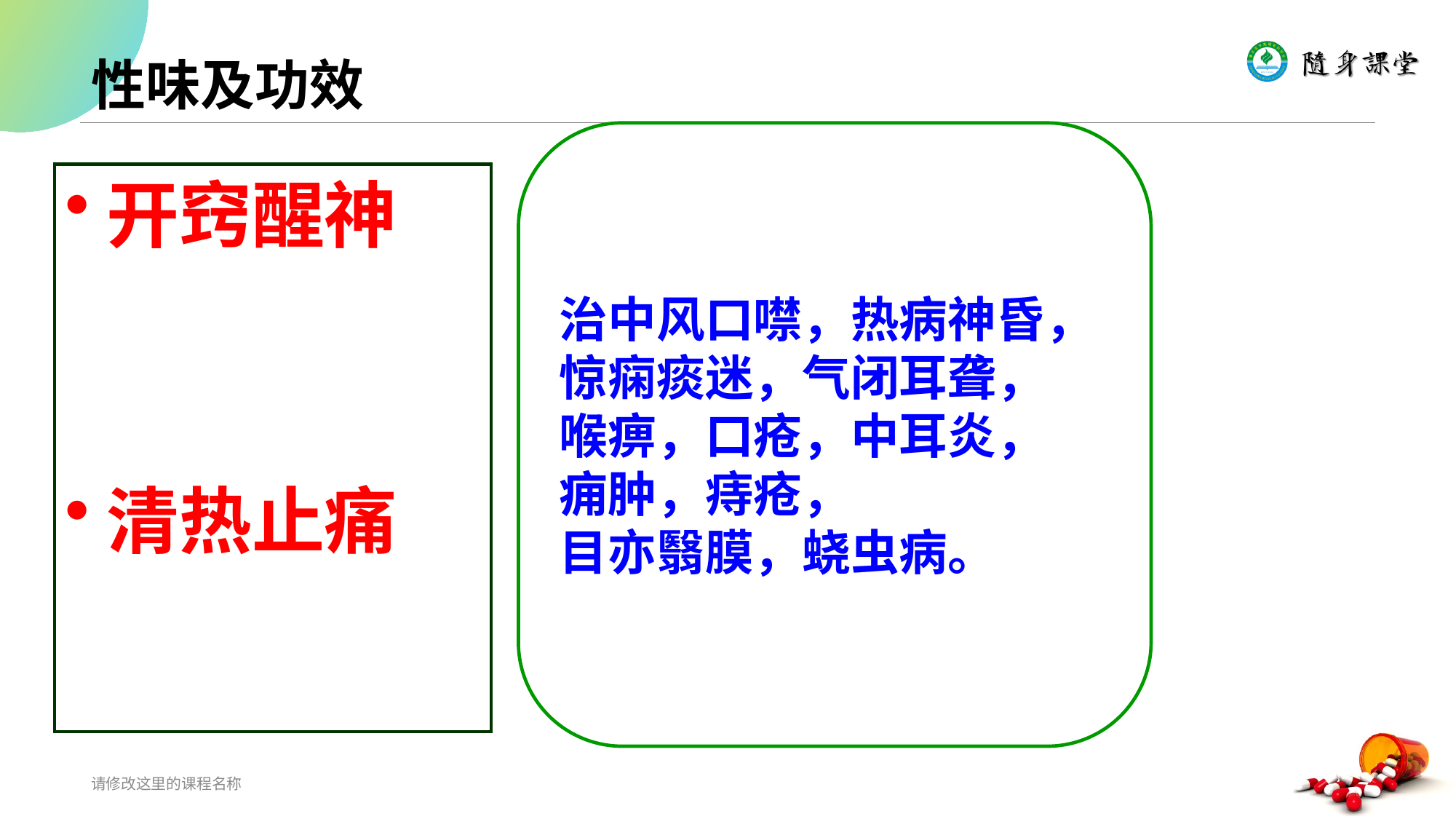

# 性味及功效
治中风口噤，热病神昏，
惊痫痰迷，气闭耳聋，
喉痹，口疮，中耳炎，
痈肿，痔疮，
目亦翳膜，蛲虫病。

开窍醒神

清热止痛
请修改这里的课程名称
11